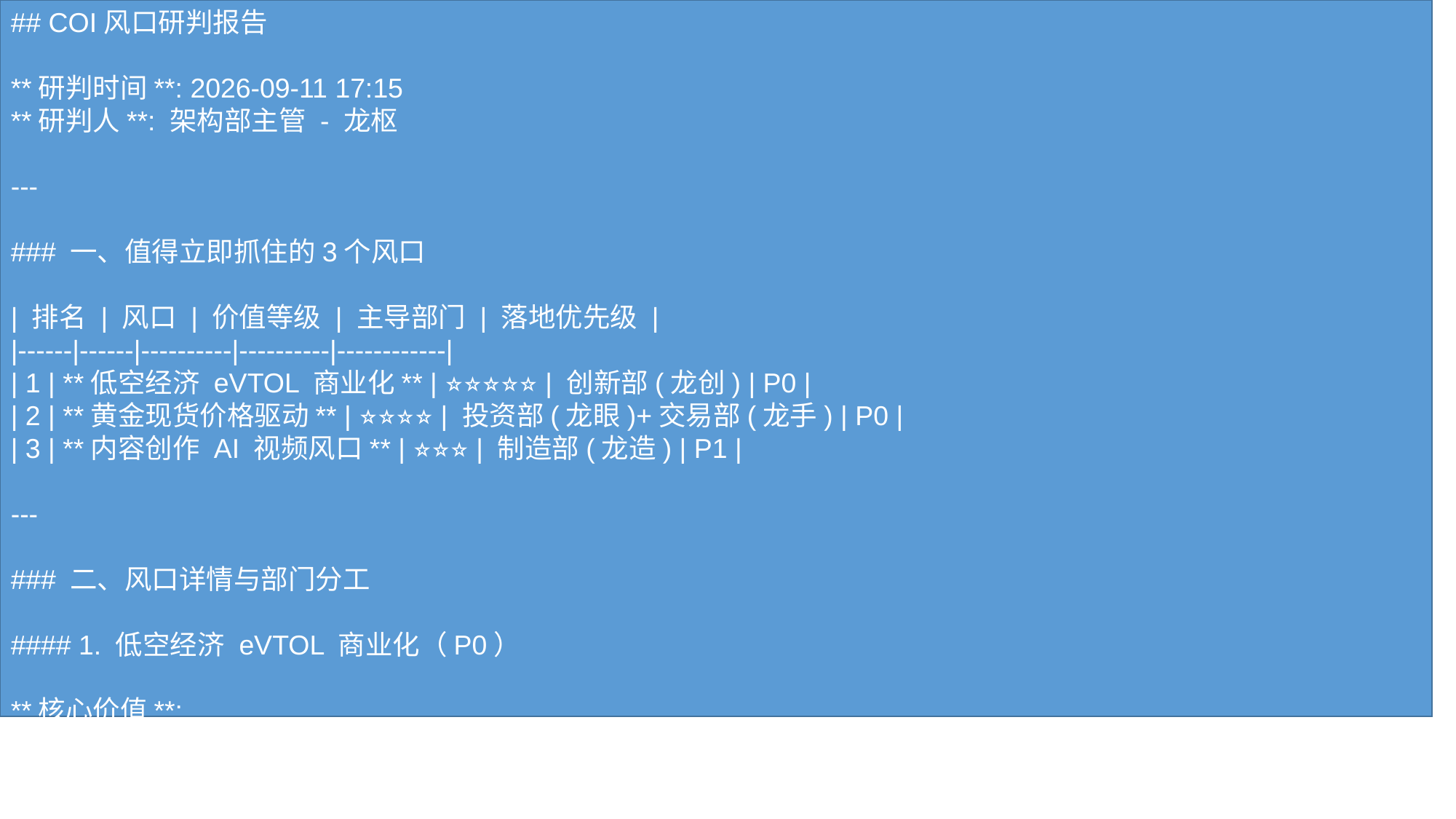

## COI风口研判报告 **研判时间**: 2026-09-11 17:15 **研判人**: 架构部主管 - 龙枢 --- ### 一、值得立即抓住的3个风口 | 排名 | 风口 | 价值等级 | 主导部门 | 落地优先级 | |------|------|----------|----------|------------| | 1 | **低空经济 eVTOL 商业化** | ⭐⭐⭐⭐⭐ | 创新部(龙创) | P0 | | 2 | **黄金现货价格驱动** | ⭐⭐⭐⭐ | 投资部(龙眼)+交易部(龙手) | P0 | | 3 | **内容创作 AI 视频风口** | ⭐⭐⭐ | 制造部(龙造) | P1 | --- ### 二、风口详情与部门分工 #### 1. 低空经济 eVTOL 商业化（P0） **核心价值**: - 2026年写入政府工作报告，列为新兴支柱产业 - 中科院牵头构建"3层级—84项指标"评价框架 - 多源数据融合：遥感测绘、地理信息、知识产权、位置服务、文本语义 **主导部门**: 创新部(龙创) **下一步落地动作**: 1. 输出《低空经济eVTOL商业化研究报告》 2. 建立产业评价体系可视化仪表板 3. 筛选重点城市/场景试点方案 --- #### 2. 黄金现货价格驱动（P0） **核心价值**: - 国际金(XAUUSD)与内盘(Au99.99、T+D)实时联动 - 宏观锚点：美联储利率决策为核心 - 欧洲能源库存及气价波动影响通胀预期 **主导部门**: 投资部(龙眼) + 交易部(龙手) **下一步落地动作**: 1. 建立黄金现货价格监测模型 2. 跟踪CPI/美债收益率关键变量 3. 制定交易策略（注意"油涨金跌"背离风险） --- #### 3. 内容创作 AI 视频风口（P1） **核心价值**: - AI视频已成行业风口 - 需避免"重形式轻内容"陷阱 - 实质与技巧并重原则 **主导部门**: 制造部(龙造) **下一步落地动作**: 1. 建立AI视频内容生产流程 2. 制定"内容为主，形式为辅"的创作规范 3. 测试主流AI视频工具效果 --- ### 三、跳过项目（信息无效） | 项目 | 跳过原因 | |------|----------| | 跨境电商出口蓝海市场 | 网页内容为编辑器产品导航，无实际商业信息 | | 机器人具身智能产业 | 内容为机器定义字典释义，无产业信息 | | 新能源汽车出海市场 | 网页为新浪导航页+汉字"新"字源，无关 | --- ### 四、协同建议 - **架构部(龙枢)**: 协调三部门并行推进，提供技术工具支持 - **主脑(master_brain)**: 监控进度，协调资源分配 - **CEO(鲁哥)**: 审阅报告，拍板战略优先级 --- **交付日期**: 2026-09-11 **负责人**: 架构部主管 - 龙枢 **保密级别**: L2内部
#